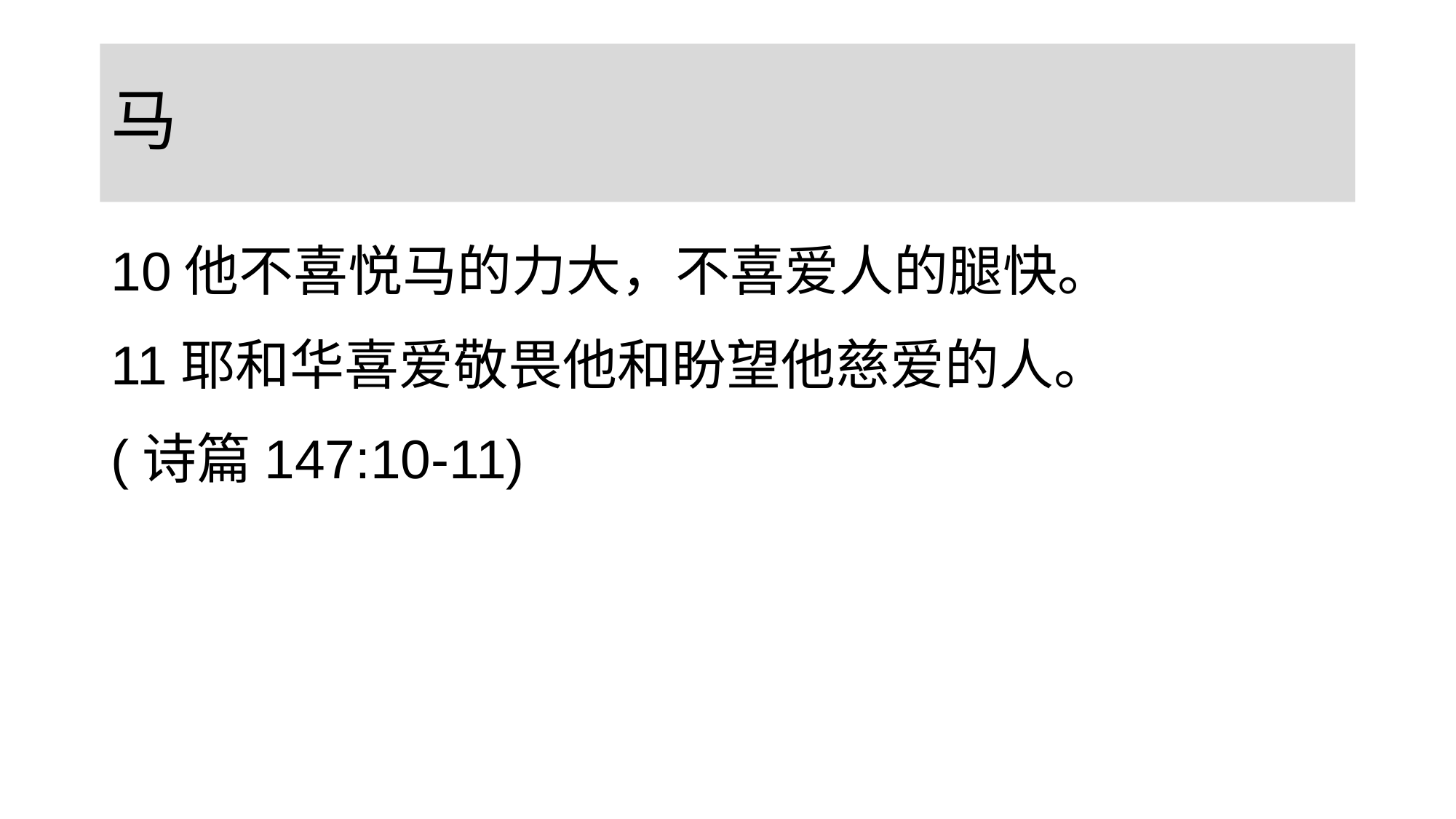

# 马
10他不喜悦马的力大，不喜爱人的腿快。
11耶和华喜爱敬畏他和盼望他慈爱的人。
(诗篇147:10-11)